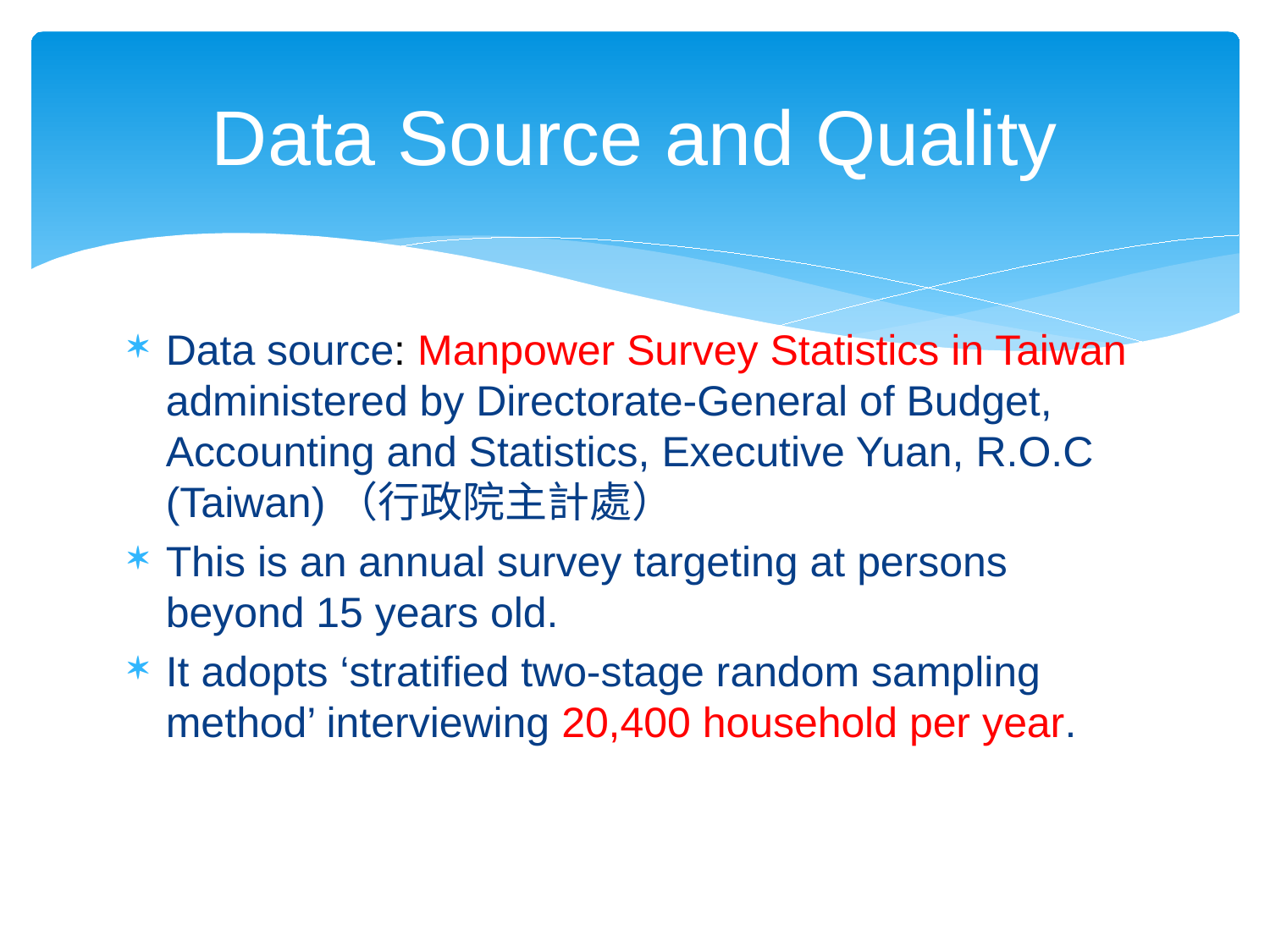

# Data Source and Quality
Data source: Manpower Survey Statistics in Taiwan administered by Directorate-General of Budget, Accounting and Statistics, Executive Yuan, R.O.C (Taiwan)（行政院主計處）
This is an annual survey targeting at persons beyond 15 years old.
It adopts ‘stratified two-stage random sampling method’ interviewing 20,400 household per year.